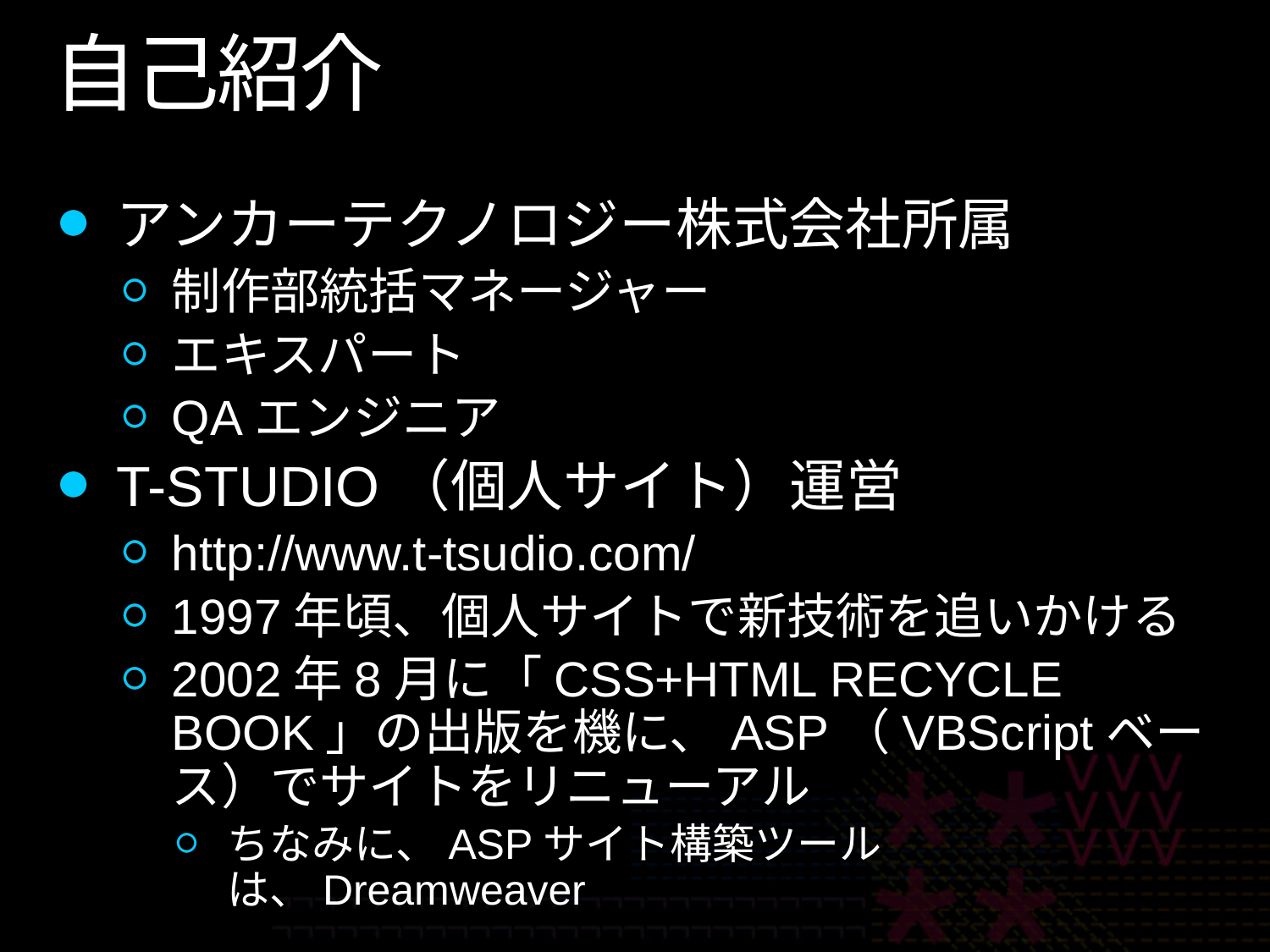

# 自己紹介
アンカーテクノロジー株式会社所属
制作部統括マネージャー
エキスパート
QAエンジニア
T-STUDIO（個人サイト）運営
http://www.t-tsudio.com/
1997年頃、個人サイトで新技術を追いかける
2002年8月に「CSS+HTML RECYCLE BOOK」の出版を機に、ASP（VBScriptベース）でサイトをリニューアル
ちなみに、ASPサイト構築ツールは、Dreamweaver